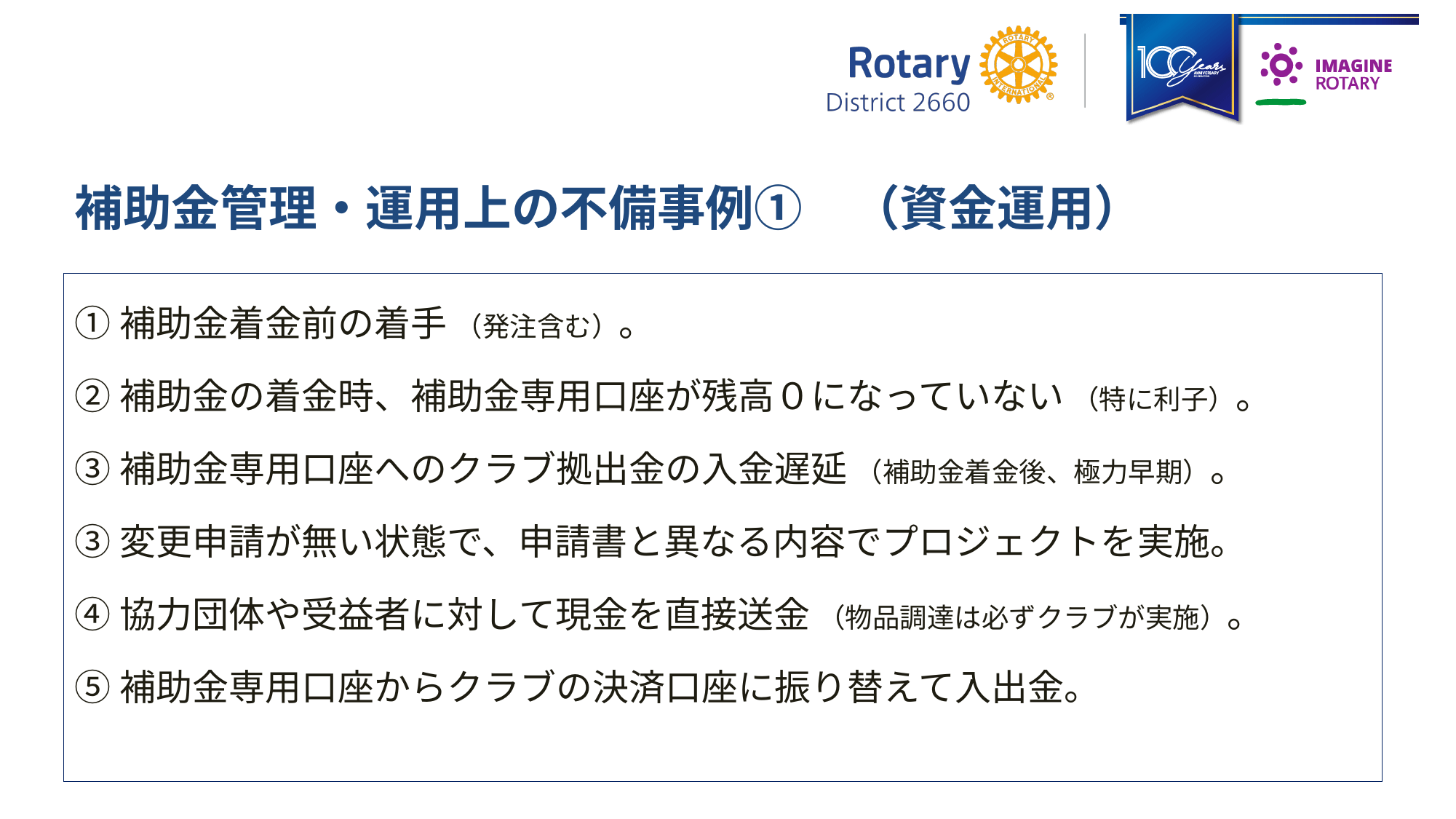

補助金管理・運用上の不備事例①　（資金運用）
①補助金着金前の着手 （発注含む）。
②補助金の着金時、補助金専用口座が残高０になっていない （特に利子）。
③補助金専用口座へのクラブ拠出金の入金遅延 （補助金着金後、極力早期）。
③変更申請が無い状態で、申請書と異なる内容でプロジェクトを実施。
④協力団体や受益者に対して現金を直接送金 （物品調達は必ずクラブが実施）。
⑤補助金専用口座からクラブの決済口座に振り替えて入出金。